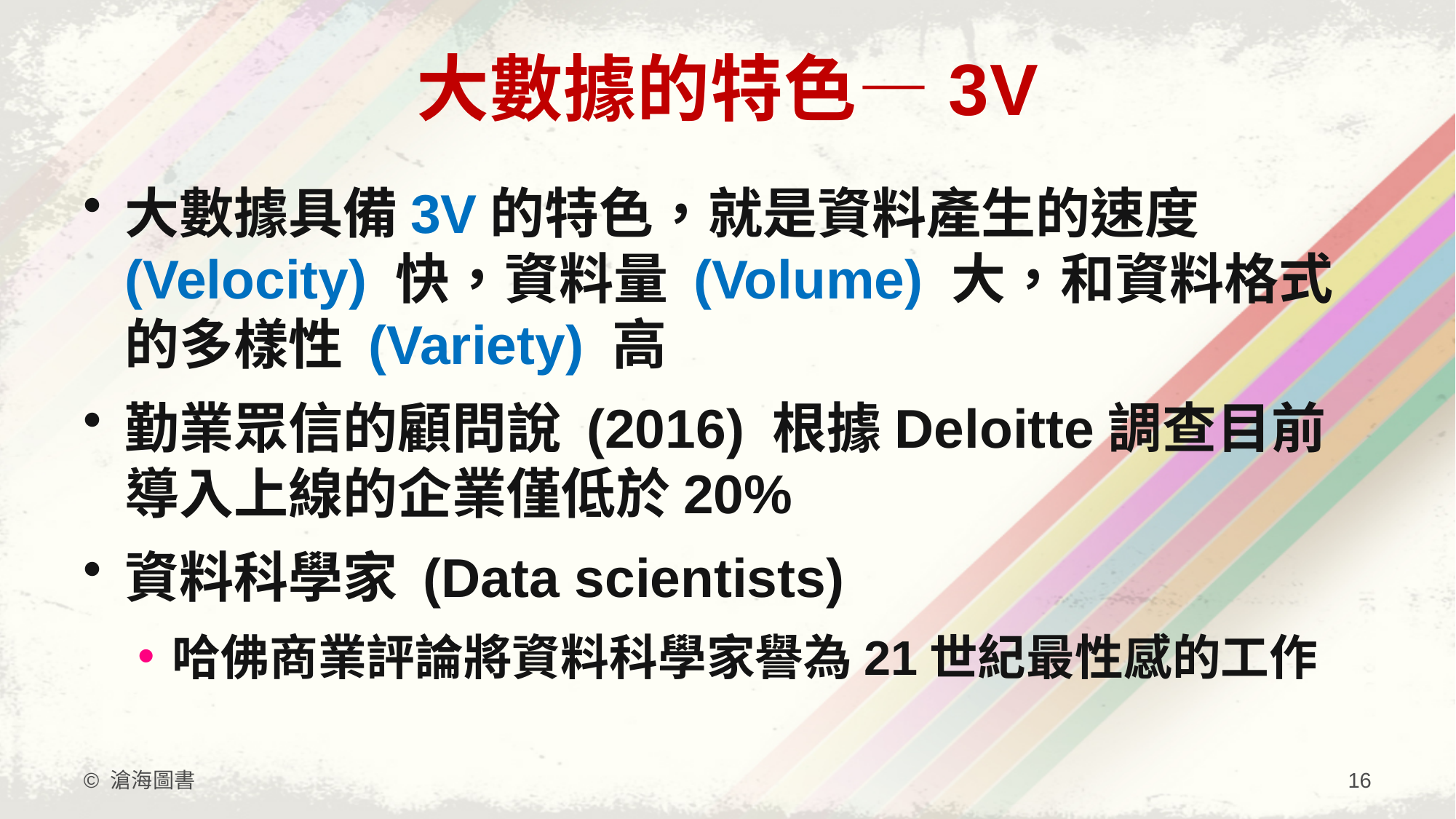

# 大數據的特色—3V
大數據具備3V的特色，就是資料產生的速度 (Velocity) 快，資料量 (Volume) 大，和資料格式的多樣性 (Variety) 高
勤業眾信的顧問說 (2016) 根據Deloitte調查目前導入上線的企業僅低於20%
資料科學家 (Data scientists)
哈佛商業評論將資料科學家譽為21世紀最性感的工作
© 滄海圖書
16